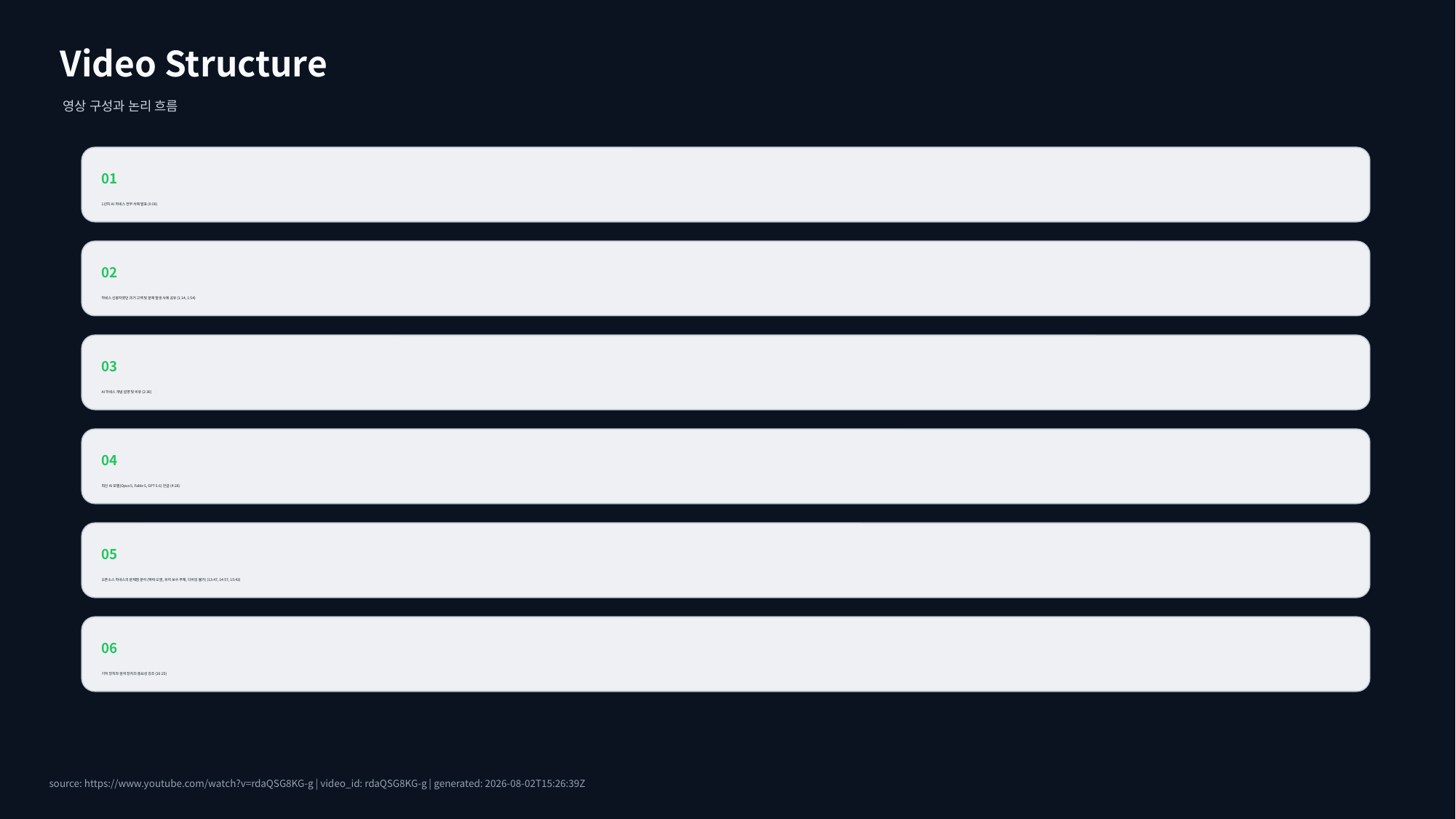

Video Structure
영상 구성과 논리 흐름

01
1년치 AI 하네스 전부 삭제 발표 (0:00)

02
하네스 신봉자였던 과거 고백 및 문제 발생 사례 공유 (1:14, 1:54)

03
AI 하네스 개념 설명 및 비유 (2:36)

04
최신 AI 모델(Opus 5, Fable 5, GPT 5.6) 언급 (4:28)

05
오픈소스 하네스의 문제점 분석 (맥락 오염, 유지 보수 부채, 디버깅 불가) (13:47, 14:57, 15:43)

06
기억 장치와 검색 장치의 중요성 강조 (16:25)
source: https://www.youtube.com/watch?v=rdaQSG8KG-g | video_id: rdaQSG8KG-g | generated: 2026-08-02T15:26:39Z